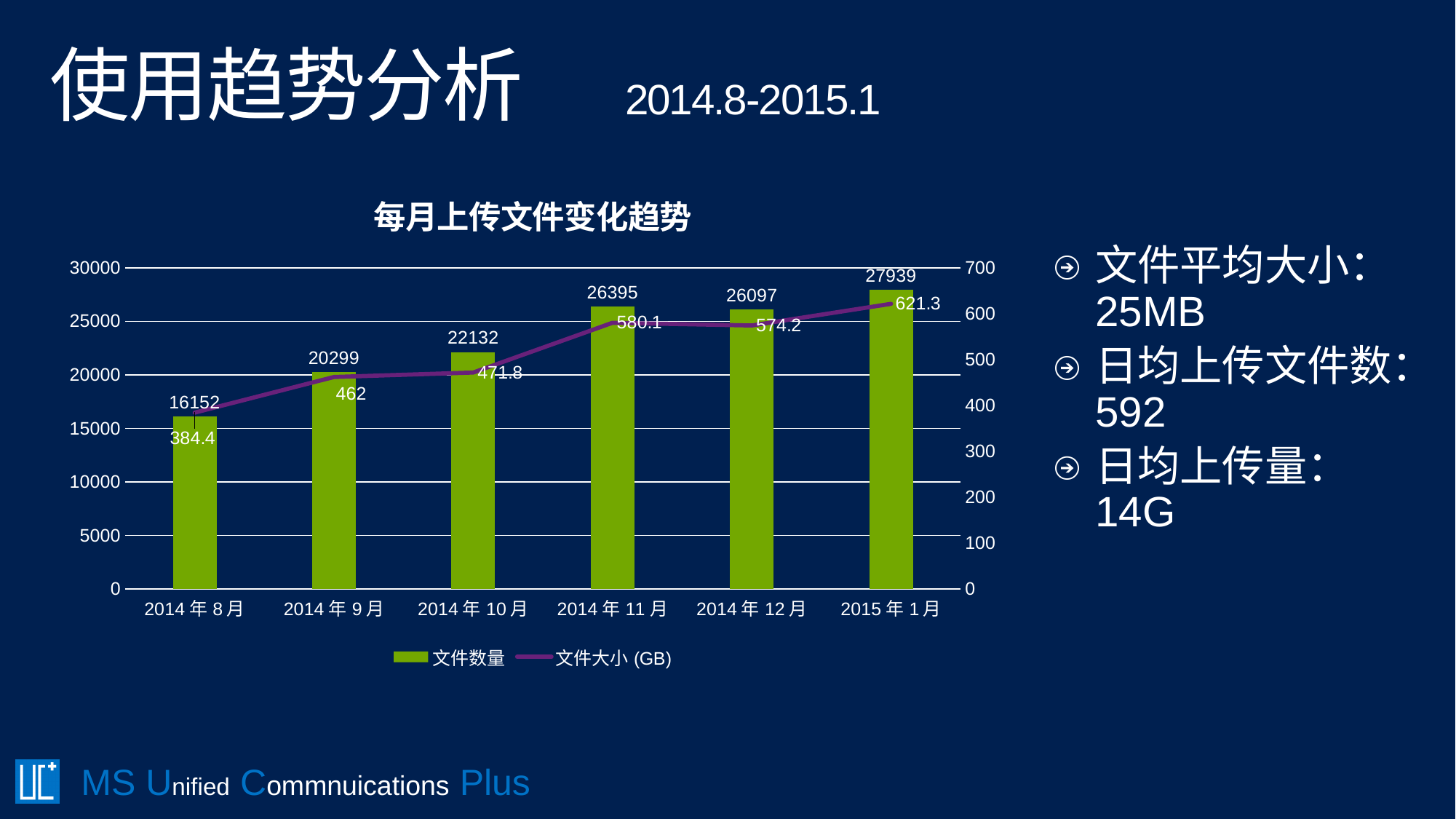

# 使用趋势分析     2014.8-2015.1

### Chart: 每月上传文件变化趋势

| Category |  |  |
|---|---|---|
| 41852 | 16152.0 | 384.4 |
| 41883 | 20299.0 | 462.0 |
| 41913 | 22132.0 | 471.8 |
| 41944 | 26395.0 | 580.1 |
| 41974 | 26097.0 | 574.2 |
| 42005 | 27939.0 | 621.3 |
文件平均大小：
25MB
日均上传文件数：
592
日均上传量：
14G